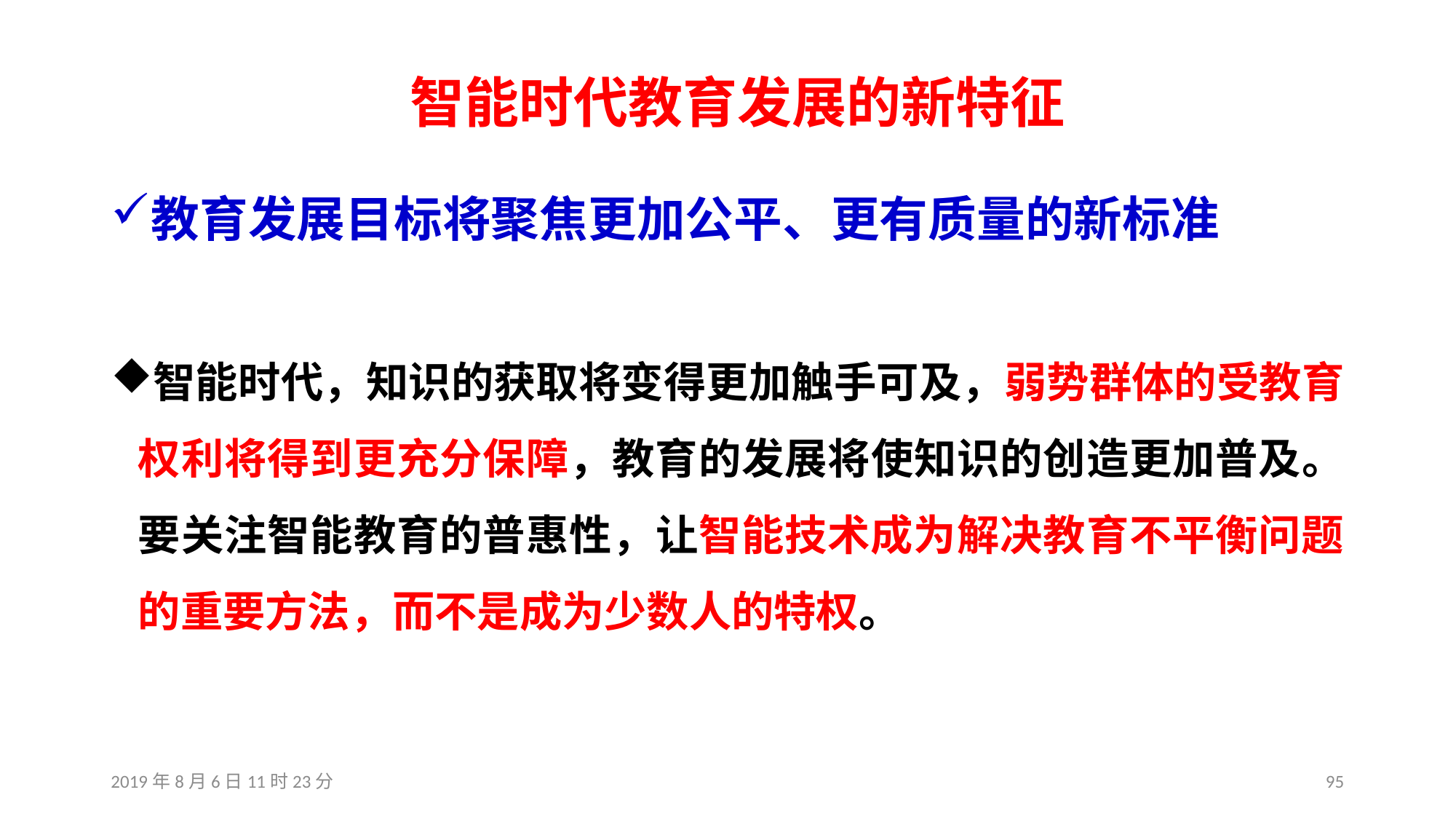

智能时代教育发展的新特征
教育发展目标将聚焦更加公平、更有质量的新标准

智能时代，知识的获取将变得更加触手可及，弱势群体的受教育权利将得到更充分保障，教育的发展将使知识的创造更加普及。要关注智能教育的普惠性，让智能技术成为解决教育不平衡问题的重要方法，而不是成为少数人的特权。

2019年8月6日11时23分

95